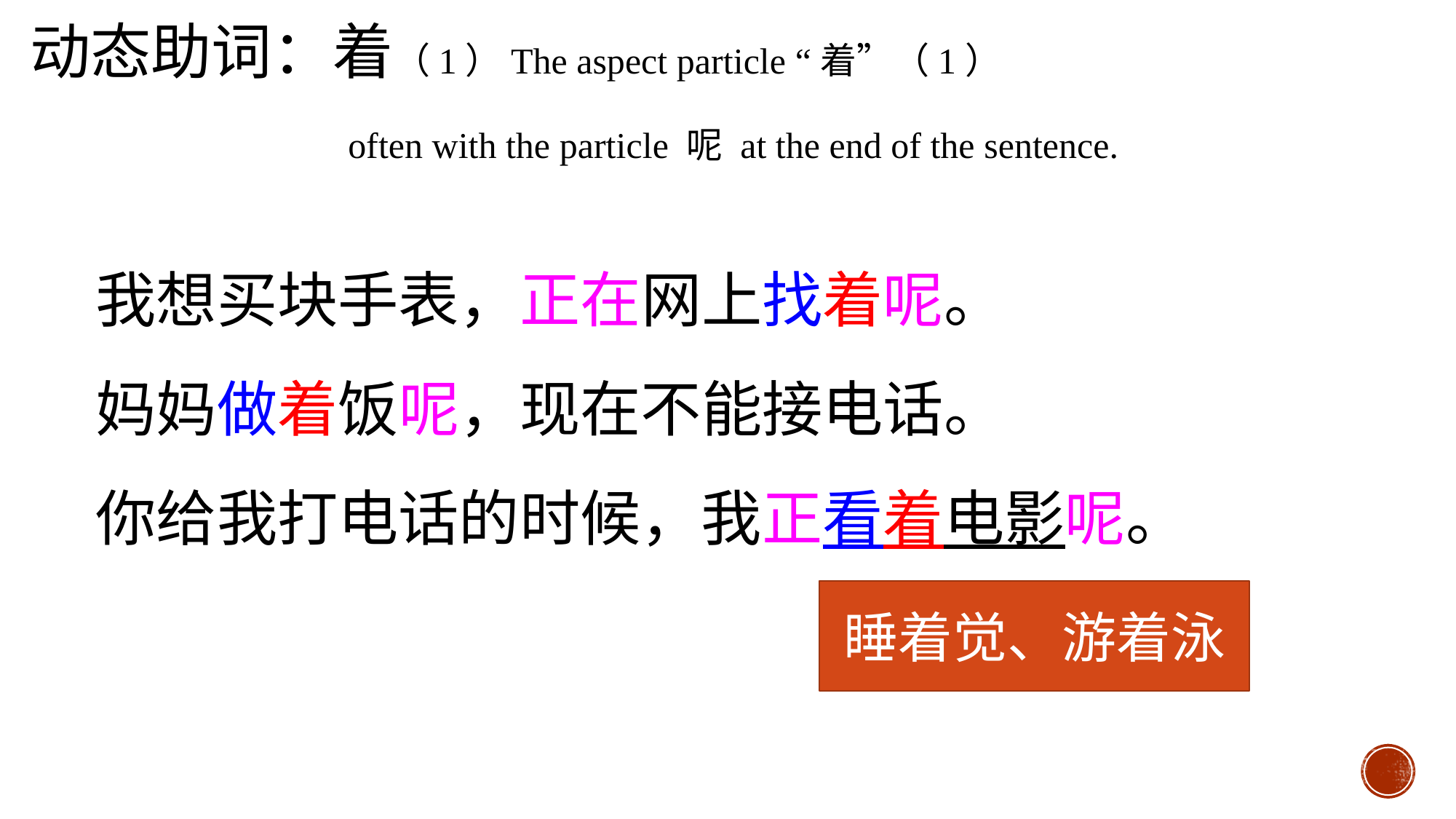

动态助词：着（1）The aspect particle “着”（1）
often with the particle 呢 at the end of the sentence.
我想买块手表，正在网上找着呢。
妈妈做着饭呢，现在不能接电话。
你给我打电话的时候，我正看着电影呢。

睡着觉、游着泳